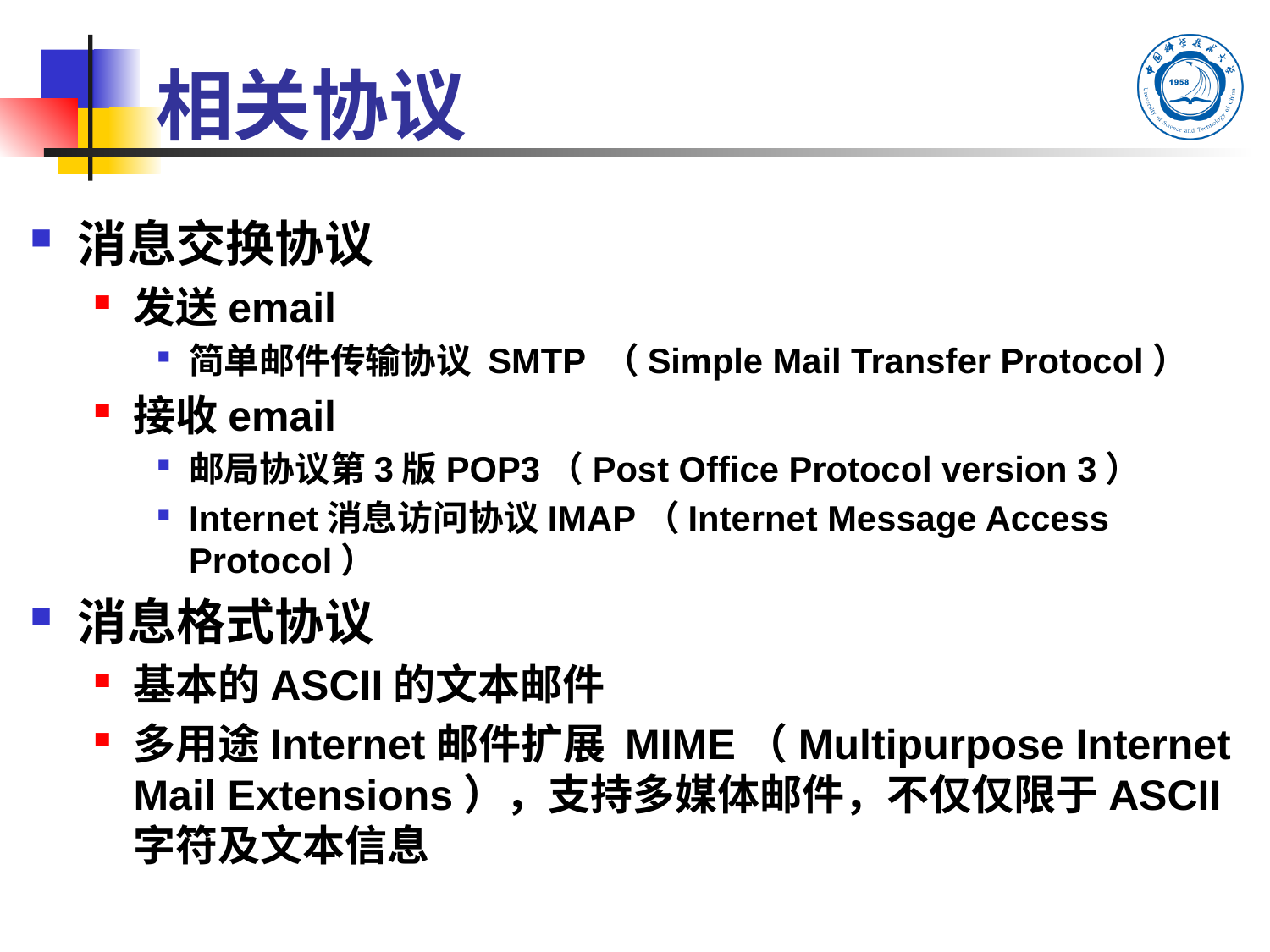

# 相关协议
消息交换协议
发送email
简单邮件传输协议 SMTP （Simple Mail Transfer Protocol）
接收email
邮局协议第3版POP3（Post Office Protocol version 3）
Internet消息访问协议IMAP（Internet Message Access Protocol）
消息格式协议
基本的ASCII的文本邮件
多用途Internet邮件扩展 MIME（Multipurpose Internet Mail Extensions），支持多媒体邮件，不仅仅限于ASCII字符及文本信息